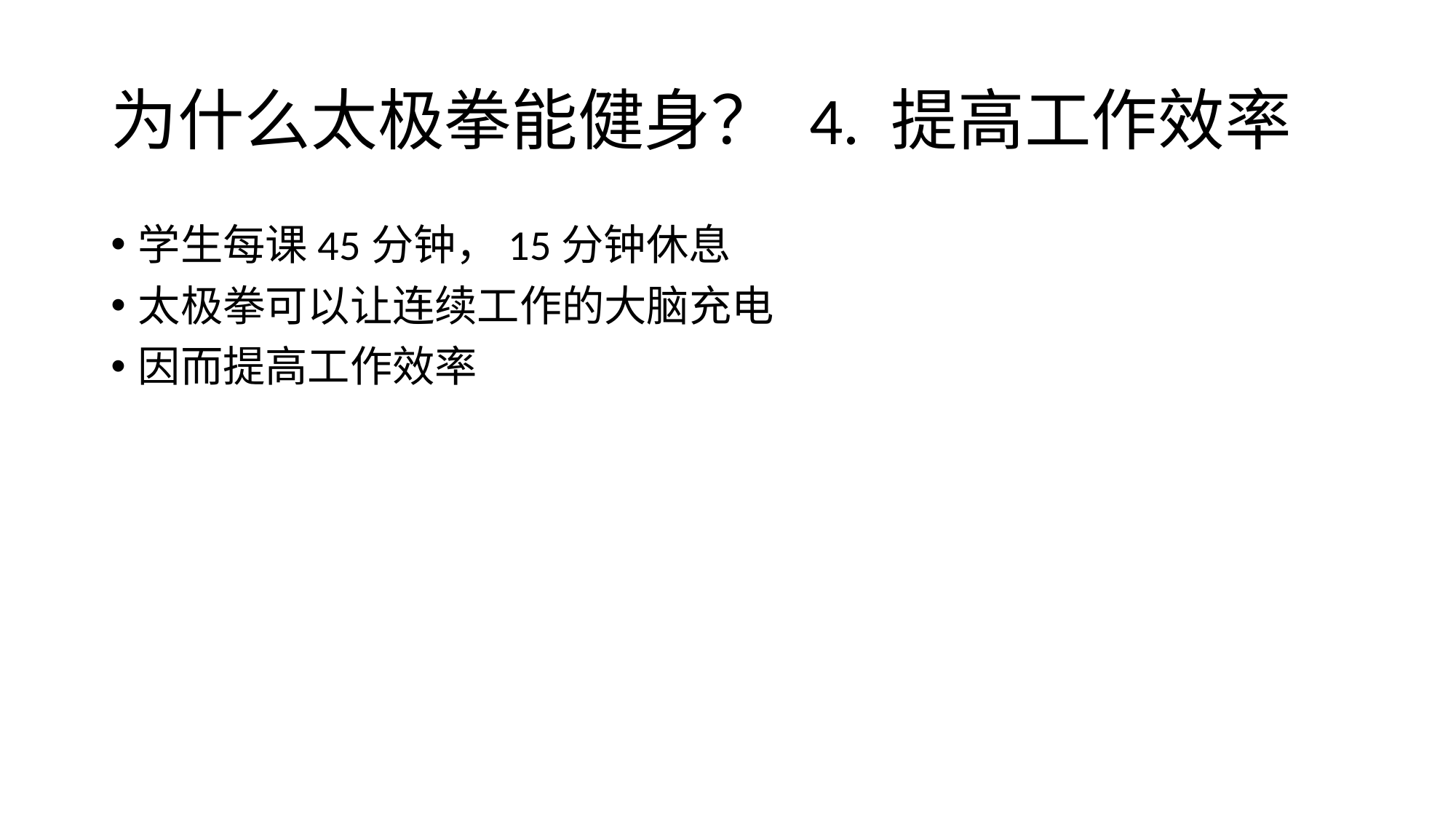

# 为什么太极拳能健身？ 4. 提高工作效率
学生每课45分钟，15分钟休息
太极拳可以让连续工作的大脑充电
因而提高工作效率